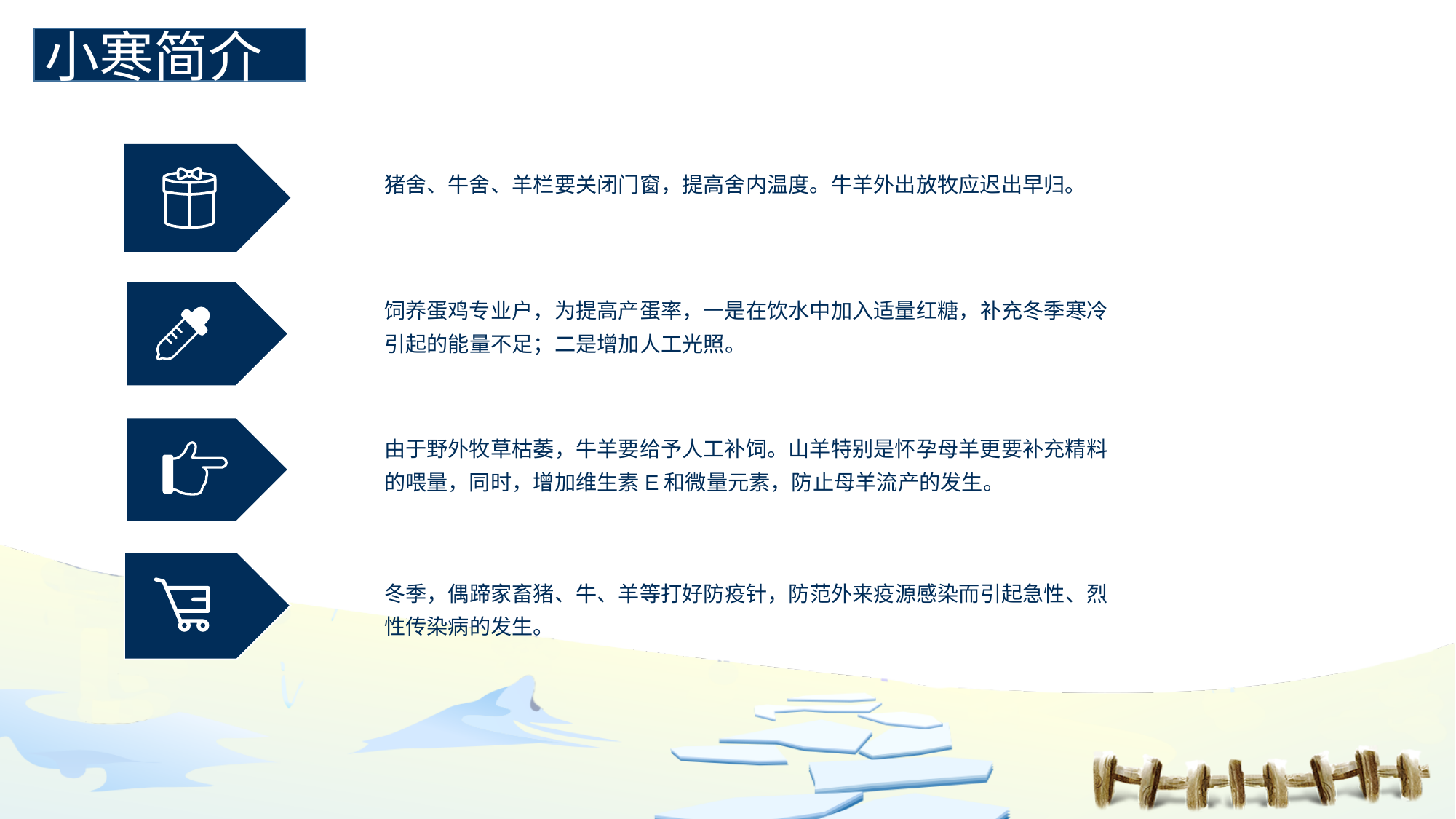

节日PPT模板 http:// www.PPT818.com/jieri/
小寒简介

猪舍、牛舍、羊栏要关闭门窗，提高舍内温度。牛羊外出放牧应迟出早归。

饲养蛋鸡专业户，为提高产蛋率，一是在饮水中加入适量红糖，补充冬季寒冷引起的能量不足；二是增加人工光照。

由于野外牧草枯萎，牛羊要给予人工补饲。山羊特别是怀孕母羊更要补充精料的喂量，同时，增加维生素E和微量元素，防止母羊流产的发生。

冬季，偶蹄家畜猪、牛、羊等打好防疫针，防范外来疫源感染而引起急性、烈性传染病的发生。